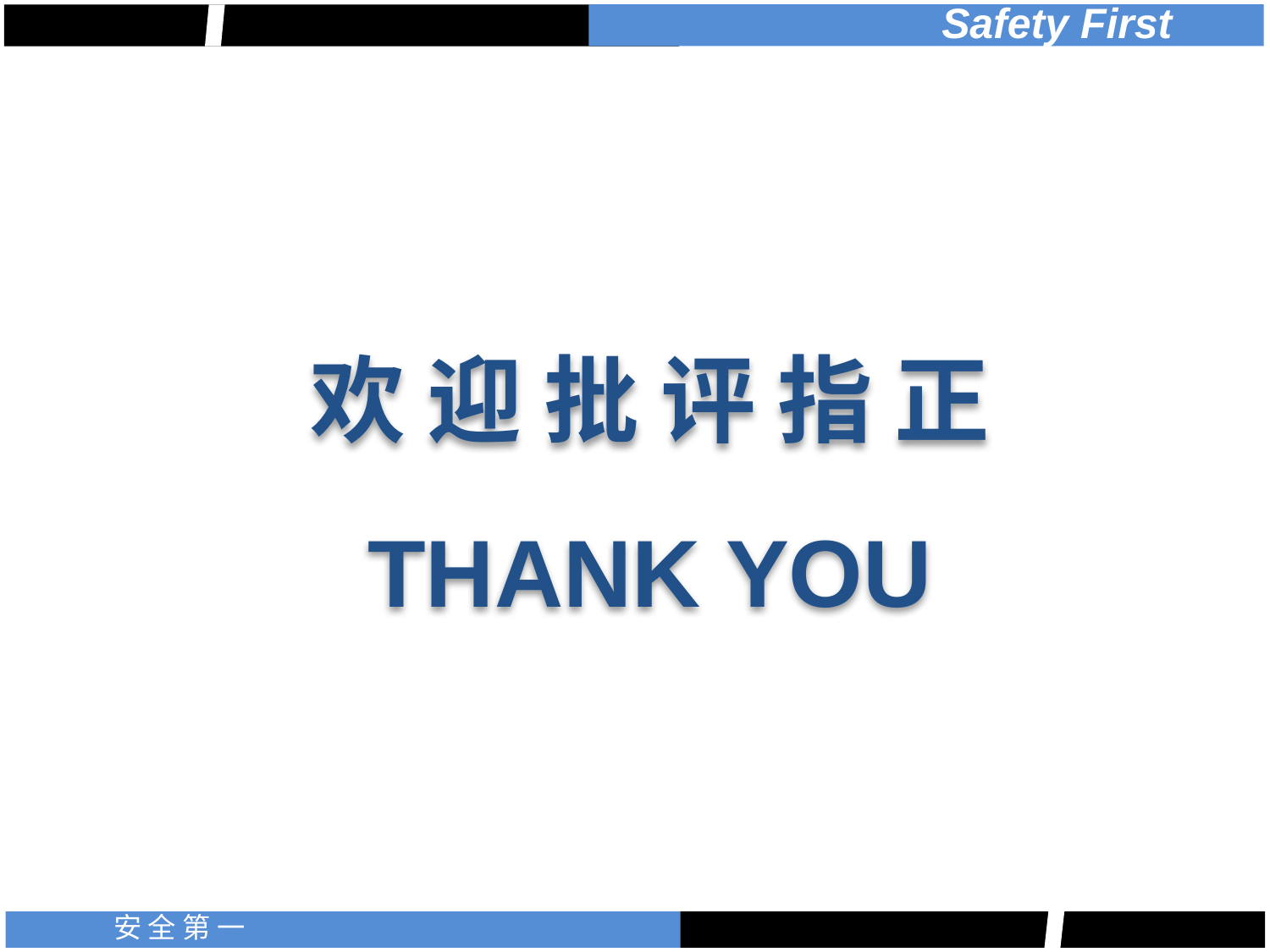

欢 迎 批 评 指 正
THANK YOU